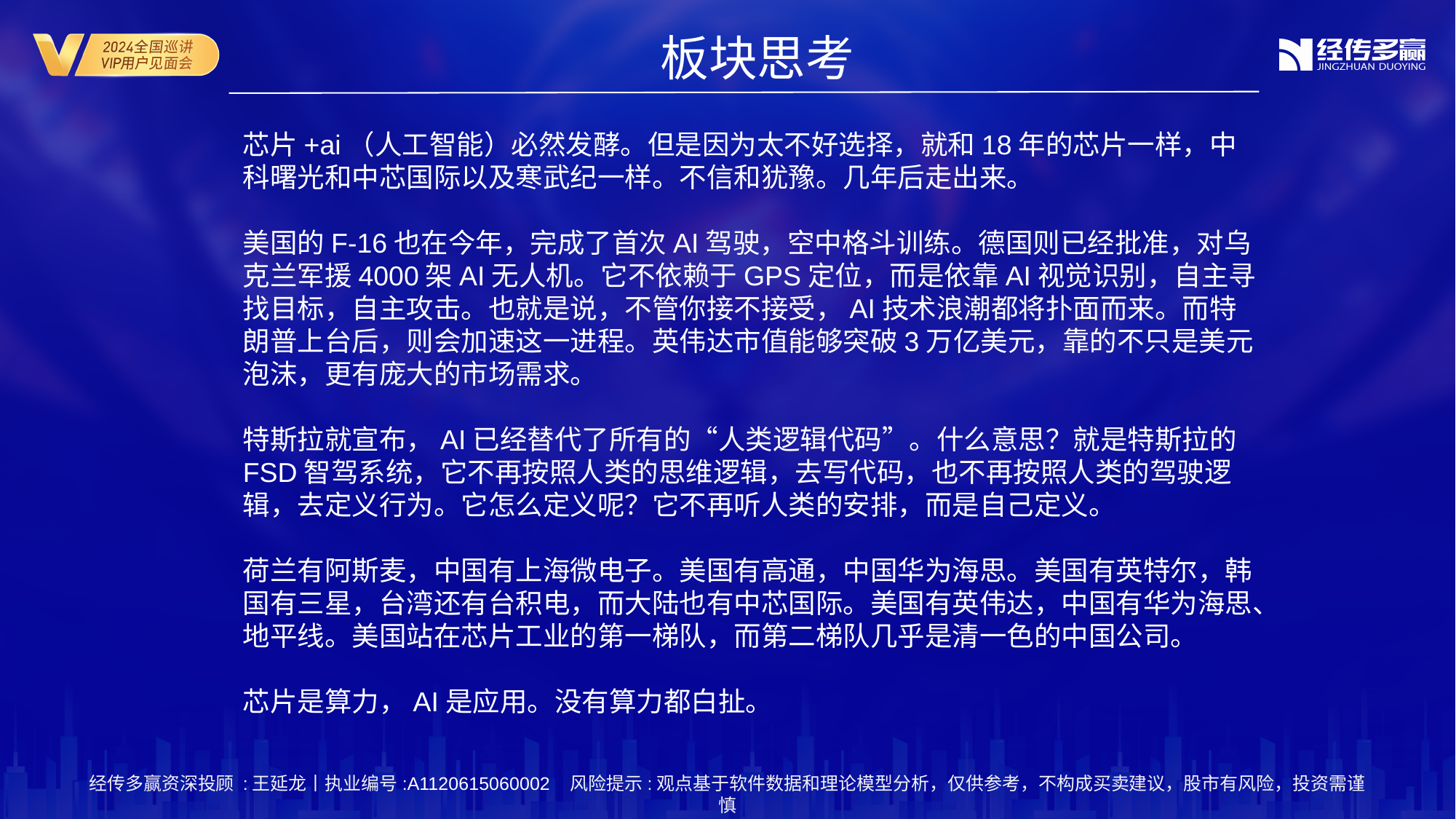

板块思考
芯片+ai（人工智能）必然发酵。但是因为太不好选择，就和18年的芯片一样，中科曙光和中芯国际以及寒武纪一样。不信和犹豫。几年后走出来。

美国的F-16也在今年，完成了首次AI驾驶，空中格斗训练。德国则已经批准，对乌克兰军援4000架AI无人机。它不依赖于GPS定位，而是依靠AI视觉识别，自主寻找目标，自主攻击。也就是说，不管你接不接受，AI技术浪潮都将扑面而来。而特朗普上台后，则会加速这一进程。英伟达市值能够突破3万亿美元，靠的不只是美元泡沫，更有庞大的市场需求。

特斯拉就宣布，AI已经替代了所有的“人类逻辑代码”。什么意思？就是特斯拉的FSD智驾系统，它不再按照人类的思维逻辑，去写代码，也不再按照人类的驾驶逻辑，去定义行为。它怎么定义呢？它不再听人类的安排，而是自己定义。

荷兰有阿斯麦，中国有上海微电子。美国有高通，中国华为海思。美国有英特尔，韩国有三星，台湾还有台积电，而大陆也有中芯国际。美国有英伟达，中国有华为海思、地平线。美国站在芯片工业的第一梯队，而第二梯队几乎是清一色的中国公司。

芯片是算力，AI是应用。没有算力都白扯。
经传多赢资深投顾 :王延龙丨执业编号:A1120615060002   风险提示:观点基于软件数据和理论模型分析，仅供参考，不构成买卖建议，股市有风险，投资需谨慎